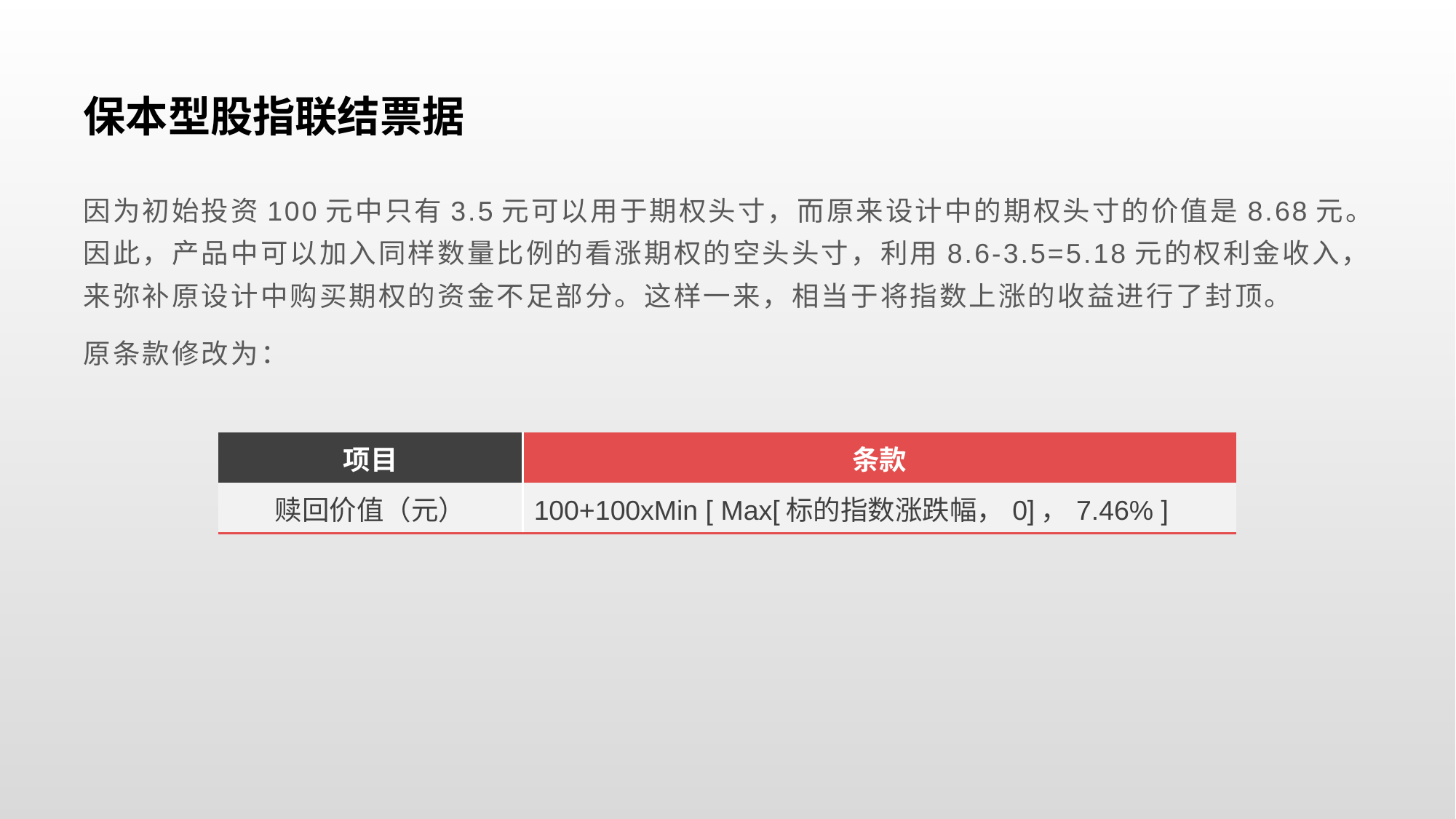

# 保本型股指联结票据
因为初始投资100元中只有3.5元可以用于期权头寸，而原来设计中的期权头寸的价值是8.68元。因此，产品中可以加入同样数量比例的看涨期权的空头头寸，利用8.6-3.5=5.18元的权利金收入，来弥补原设计中购买期权的资金不足部分。这样一来，相当于将指数上涨的收益进行了封顶。
原条款修改为：
| 项目 | 条款 |
| --- | --- |
| 赎回价值（元） | 100+100xMin [ Max[标的指数涨跌幅，0]，7.46% ] |